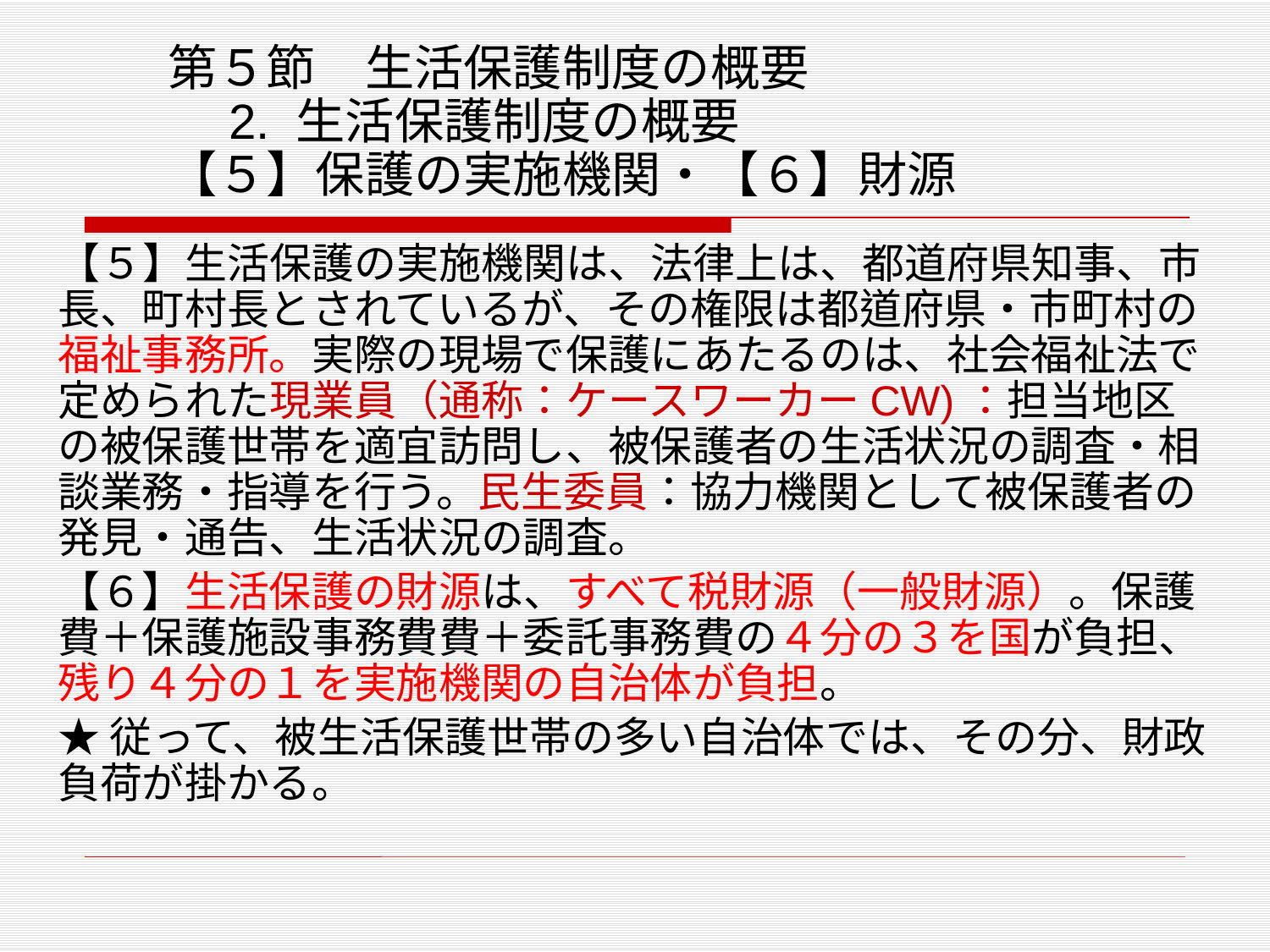

# 第５節　生活保護制度の概要　 　　2. 生活保護制度の概要 　【５】保護の実施機関・【６】財源
【５】生活保護の実施機関は、法律上は、都道府県知事、市長、町村長とされているが、その権限は都道府県・市町村の福祉事務所。実際の現場で保護にあたるのは、社会福祉法で定められた現業員（通称：ケースワーカーCW)：担当地区の被保護世帯を適宜訪問し、被保護者の生活状況の調査・相談業務・指導を行う。民生委員：協力機関として被保護者の発見・通告、生活状況の調査。
【６】生活保護の財源は、すべて税財源（一般財源）。保護費＋保護施設事務費費＋委託事務費の４分の３を国が負担、残り４分の１を実施機関の自治体が負担。
★従って、被生活保護世帯の多い自治体では、その分、財政負荷が掛かる。